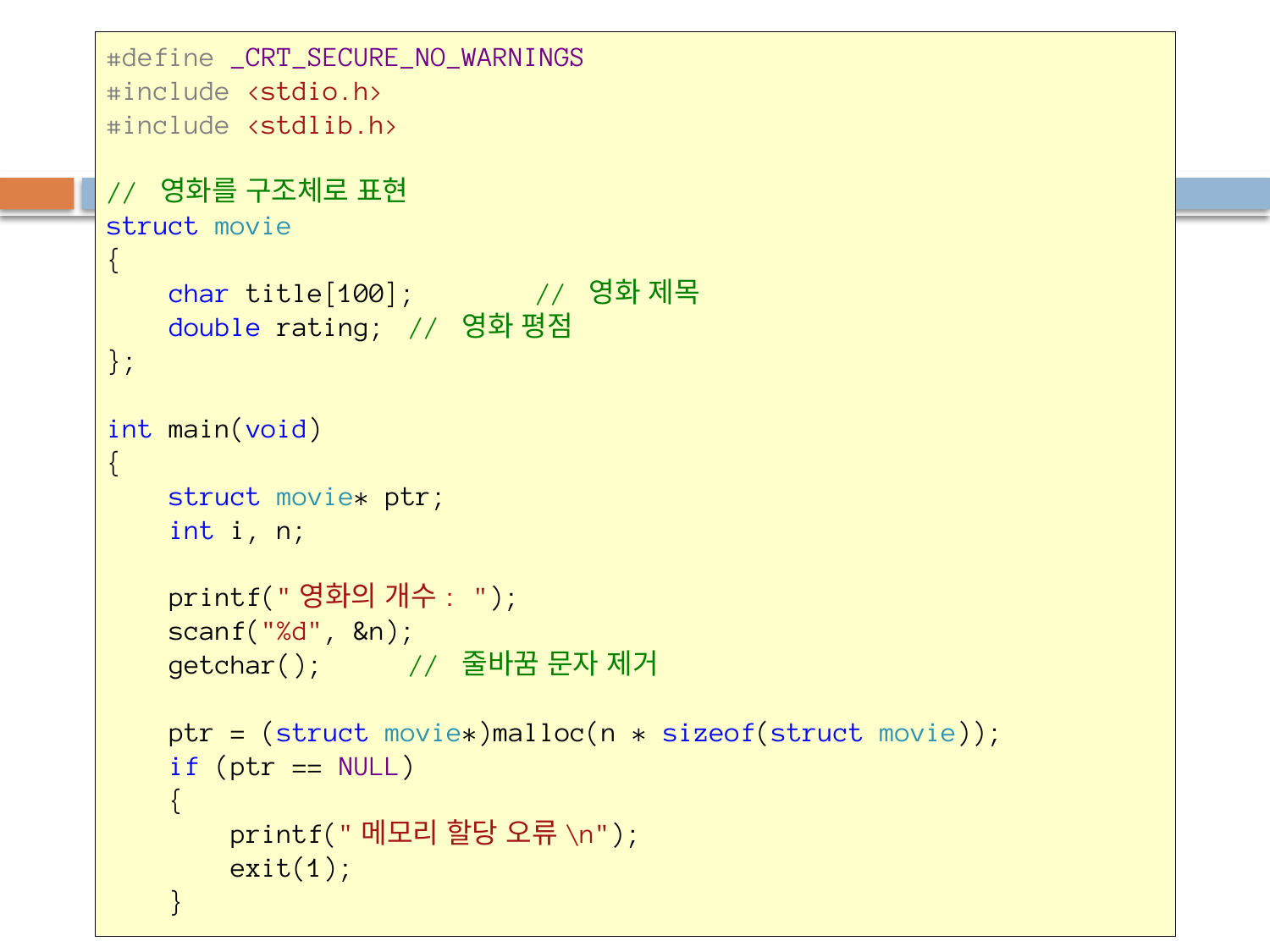

# Sol:
#define _CRT_SECURE_NO_WARNINGS
#include <stdio.h>
#include <stdlib.h>

// 영화를 구조체로 표현
struct movie
{
    char title[100];	// 영화 제목
    double rating;	// 영화 평점
};

int main(void)
{
    struct movie* ptr;
    int i, n;

    printf("영화의 개수: ");
    scanf("%d", &n);
    getchar();	// 줄바꿈 문자 제거

    ptr = (struct movie*)malloc(n * sizeof(struct movie));
    if (ptr == NULL)
    {
        printf("메모리 할당 오류\n");
        exit(1);
    }